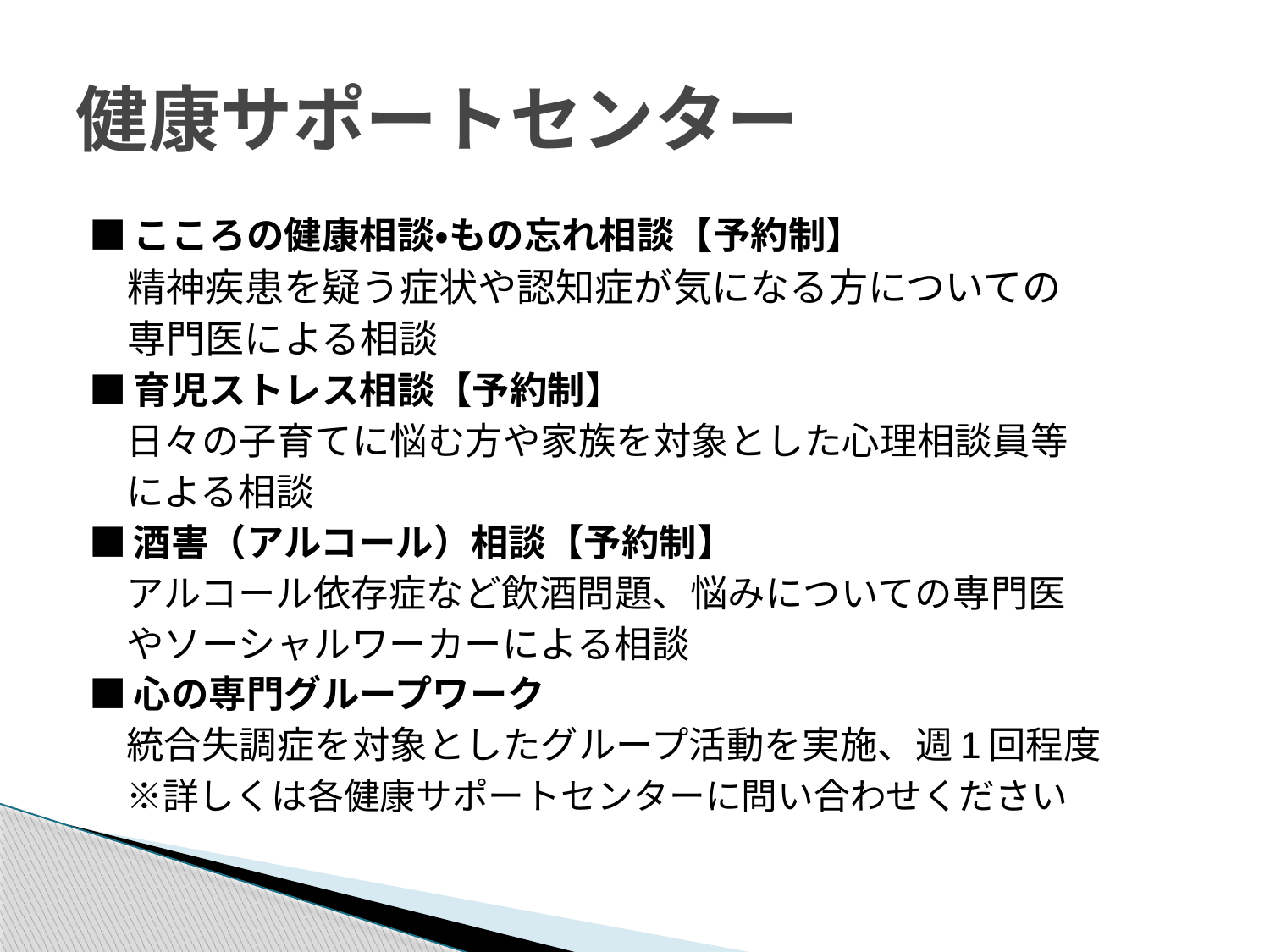

# 健康サポートセンター
■こころの健康相談・もの忘れ相談【予約制】
　精神疾患を疑う症状や認知症が気になる方についての
　専門医による相談
■育児ストレス相談【予約制】
　日々の子育てに悩む方や家族を対象とした心理相談員等
　による相談
■酒害（アルコール）相談【予約制】
　アルコール依存症など飲酒問題、悩みについての専門医
　やソーシャルワーカーによる相談
■心の専門グループワーク
　統合失調症を対象としたグループ活動を実施、週1回程度
　※詳しくは各健康サポートセンターに問い合わせください